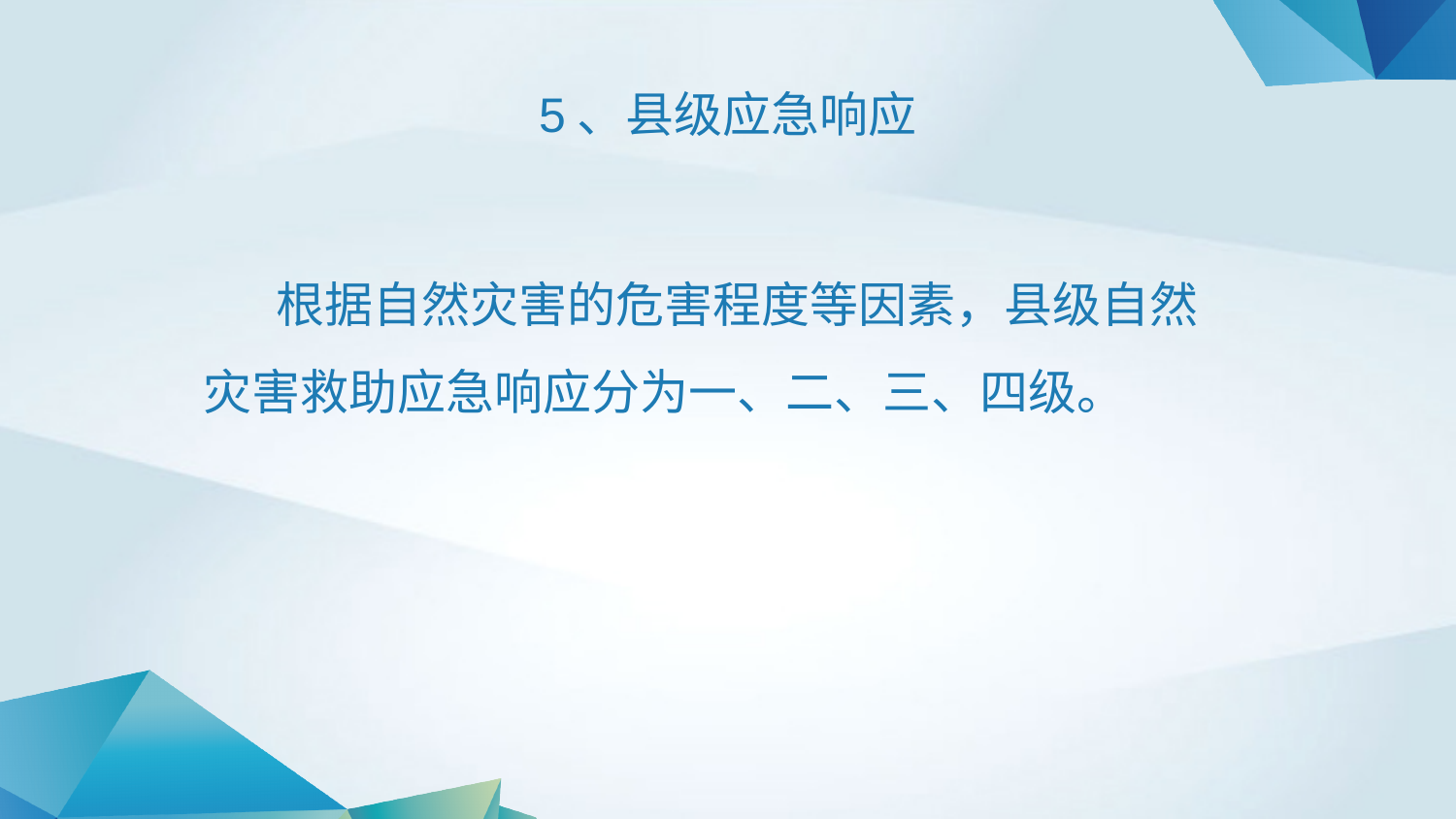

5、县级应急响应
根据自然灾害的危害程度等因素，县级自然灾害救助应急响应分为一、二、三、四级。